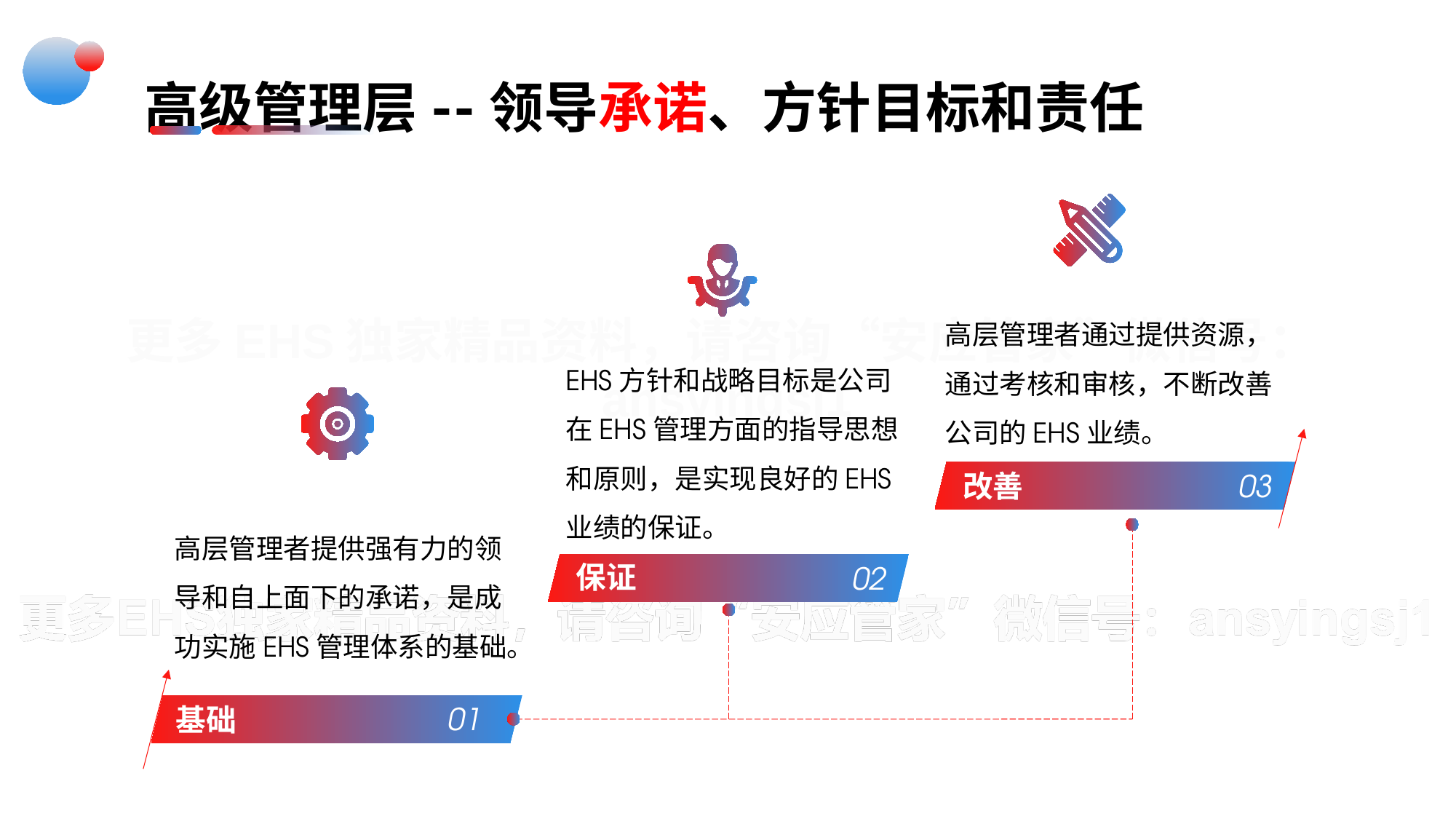

高级管理层--领导承诺、方针目标和责任

高层管理者通过提供资源，通过考核和审核，不断改善公司的EHS业绩。
EHS方针和战略目标是公司在EHS管理方面的指导思想和原则，是实现良好的EHS业绩的保证。

03

改善
高层管理者提供强有力的领导和自上面下的承诺，是成功实施EHS管理体系的基础。

保证

02

01

基础